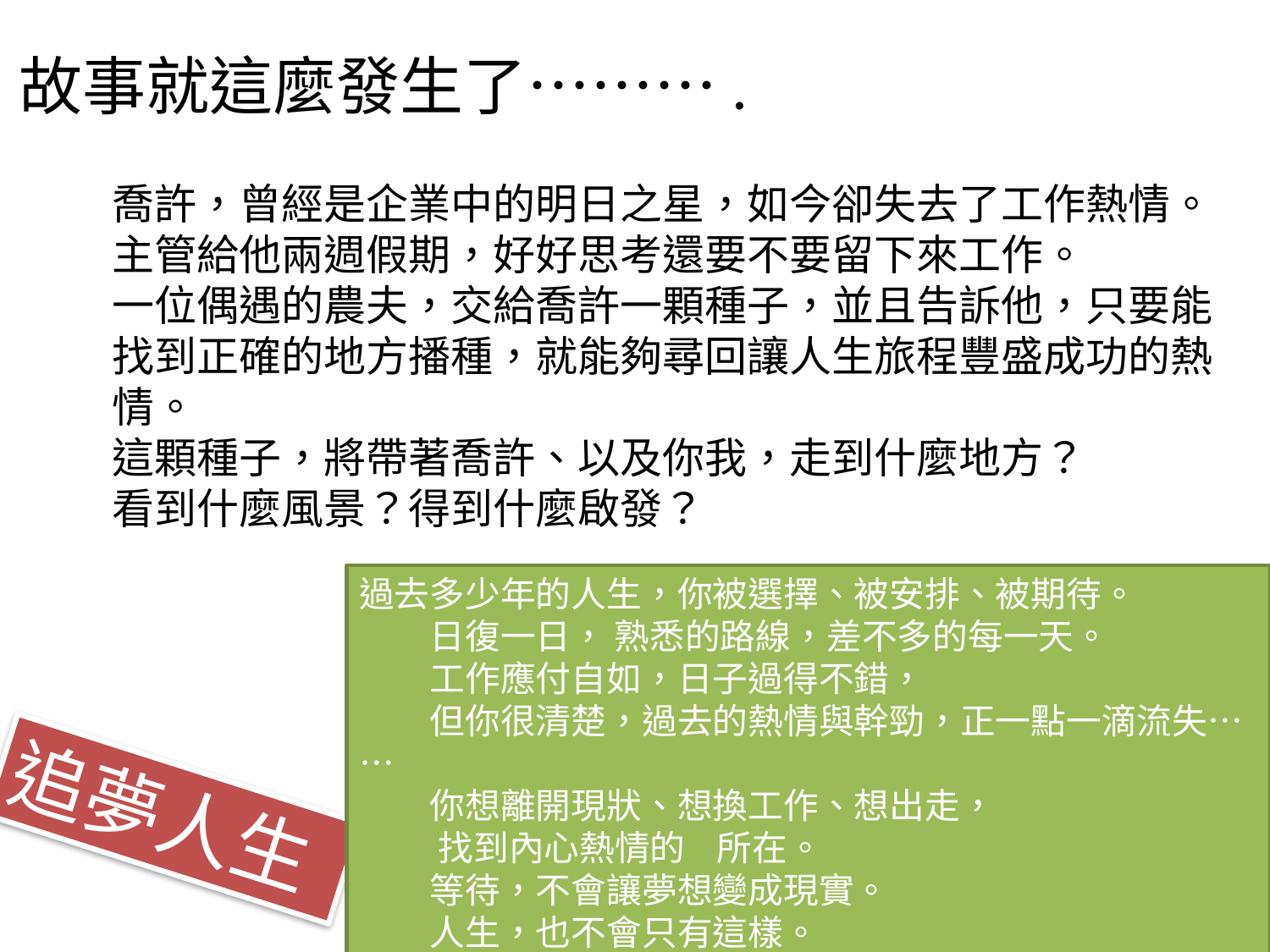

故事就這麼發生了……….
# 喬許，曾經是企業中的明日之星，如今卻失去了工作熱情。 主管給他兩週假期，好好思考還要不要留下來工作。 一位偶遇的農夫，交給喬許一顆種子，並且告訴他，只要能找到正確的地方播種，就能夠尋回讓人生旅程豐盛成功的熱情。 這顆種子，將帶著喬許、以及你我，走到什麼地方？ 看到什麼風景？得到什麼啟發？
過去多少年的人生，你被選擇、被安排、被期待。
　　日復一日， 熟悉的路線，差不多的每一天。
　　工作應付自如，日子過得不錯，
　　但你很清楚，過去的熱情與幹勁，正一點一滴流失……
　　你想離開現狀、想換工作、想出走，
         找到內心熱情的    所在。
　　等待，不會讓夢想變成現實。
　　人生，也不會只有這樣。

追夢人生